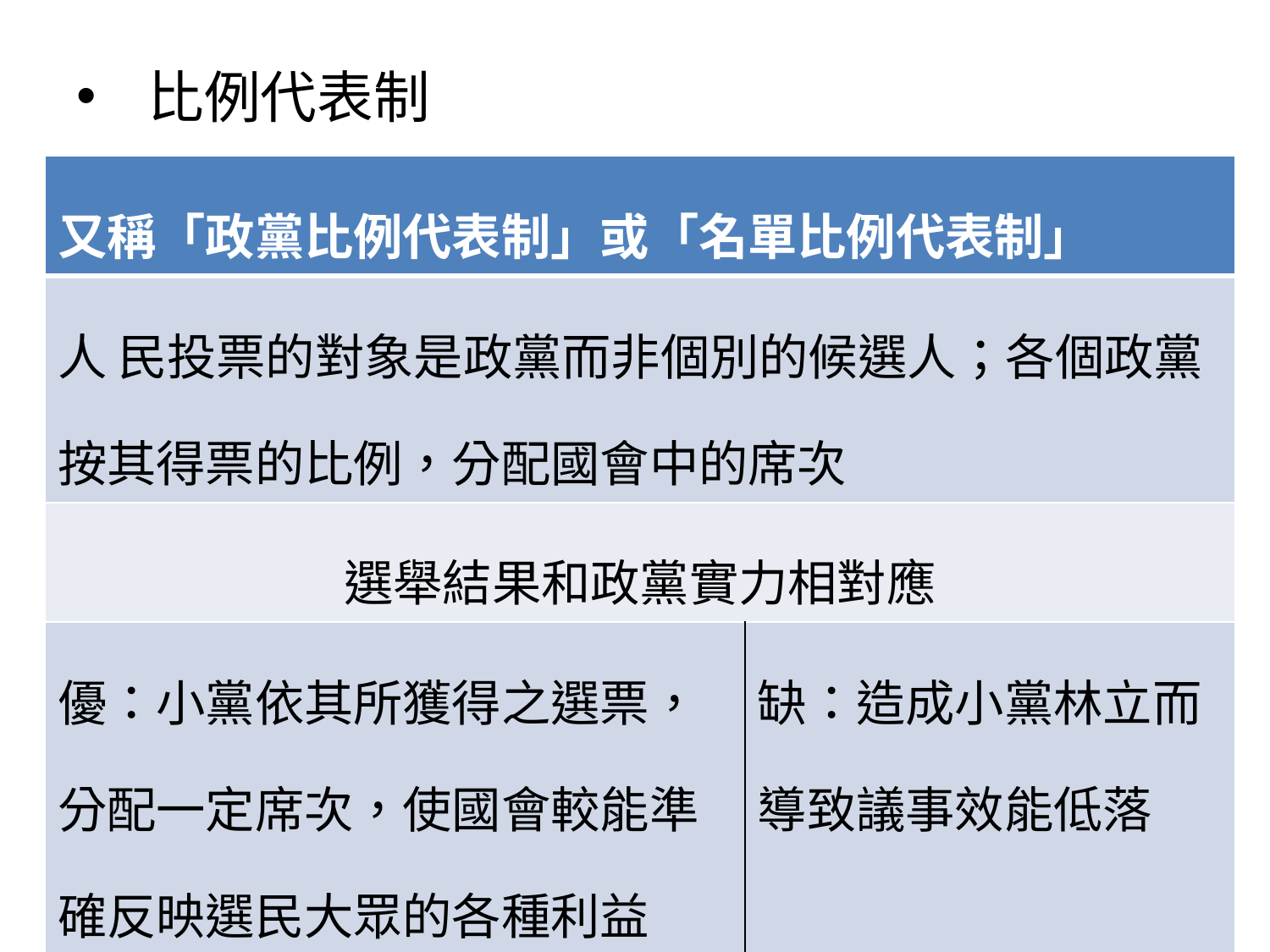

# 比例代表制
| 又稱「政黨比例代表制」或「名單比例代表制」 |  |
| --- | --- |
| 人 民投票的對象是政黨而非個別的候選人；各個政黨按其得票的比例，分配國會中的席次 |  |
| 選舉結果和政黨實力相對應 |  |
| 優：小黨依其所獲得之選票，分配一定席次，使國會較能準確反映選民大眾的各種利益 | 缺：造成小黨林立而導致議事效能低落 |
| 分配席次門檻─小黨生存空間、多元價值呈現？ |  |